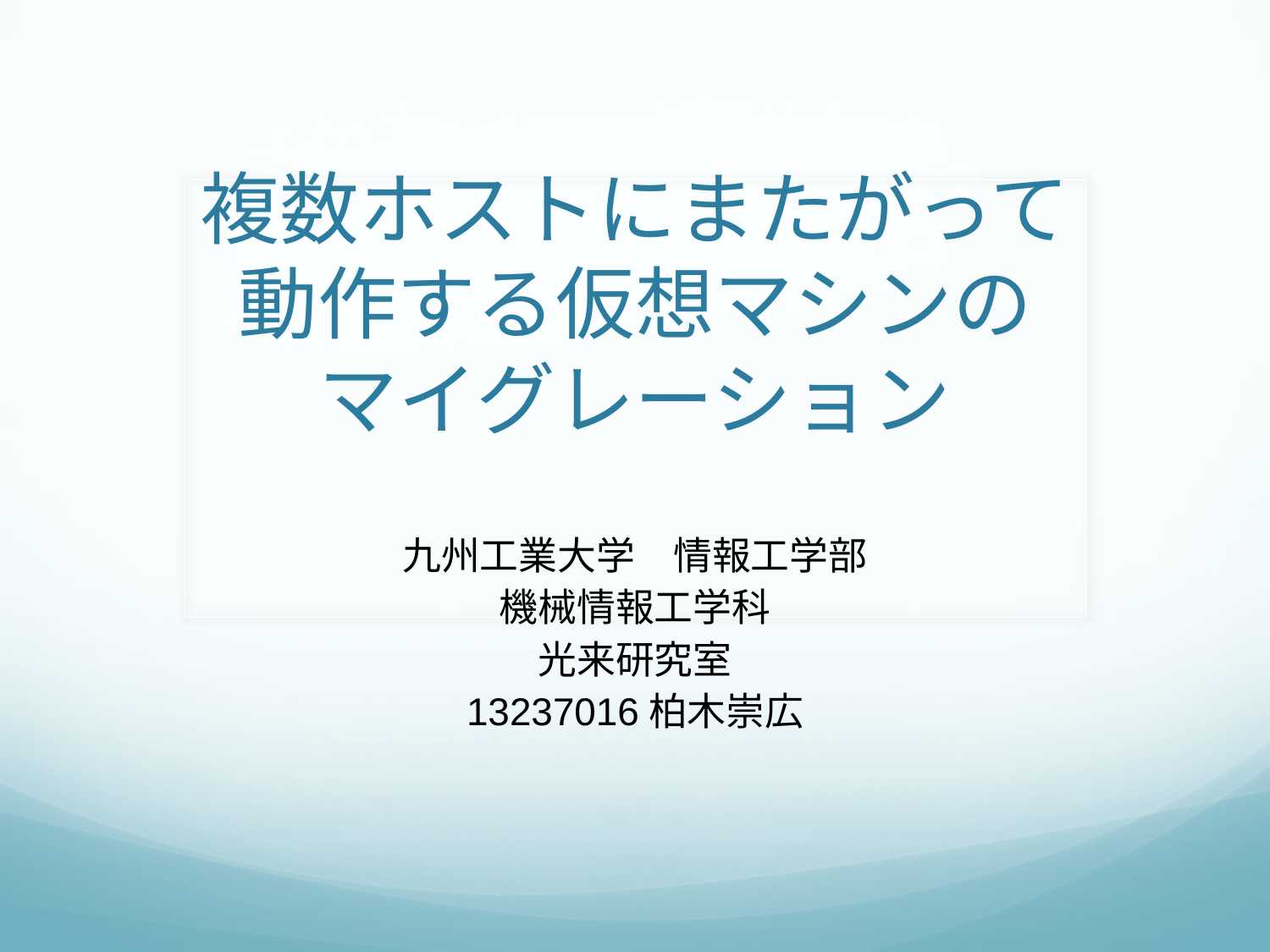

# 複数ホストにまたがって 動作する仮想マシンの マイグレーション
九州工業大学　情報工学部
機械情報工学科
光来研究室
13237016柏木崇広